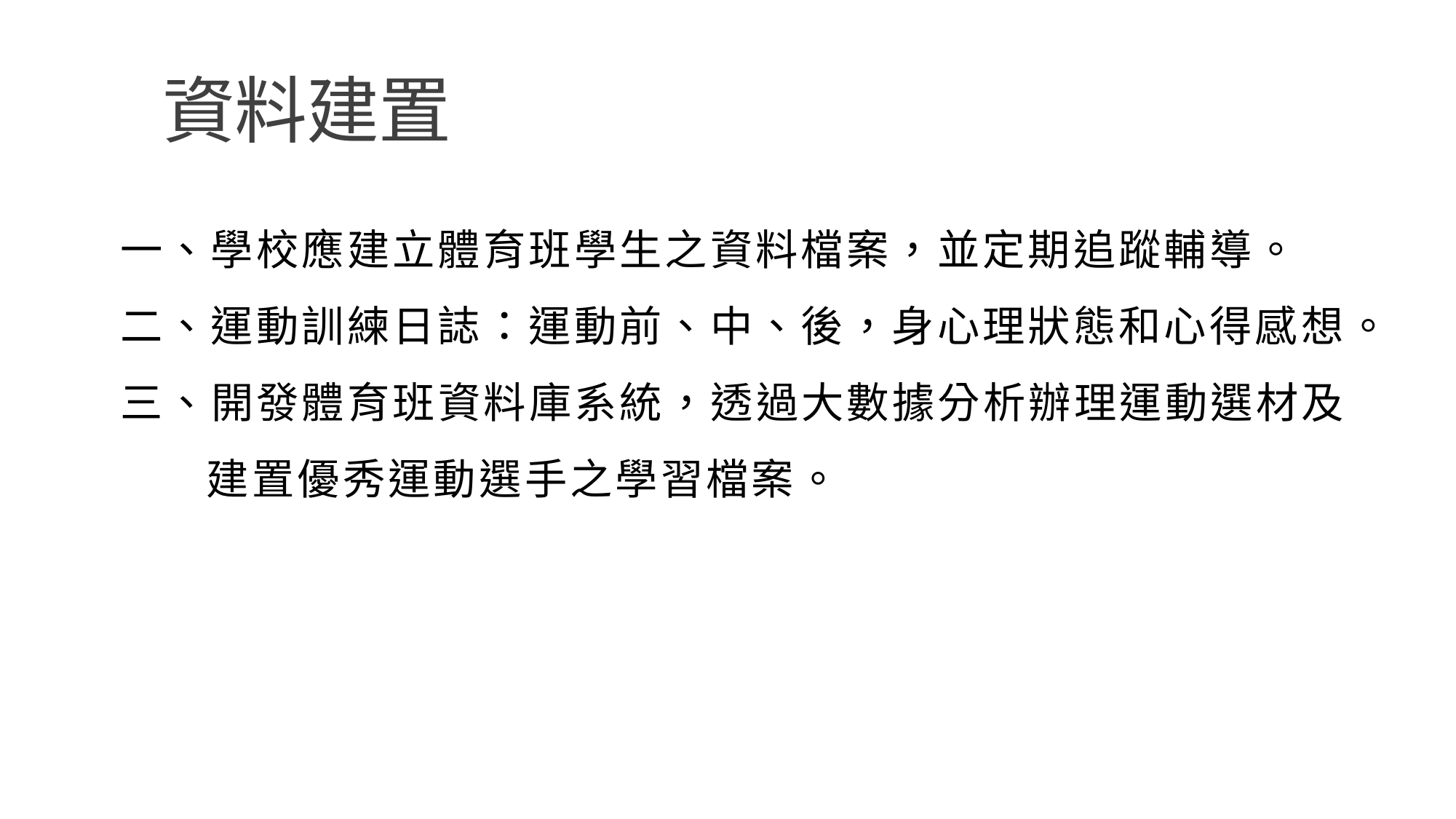

# 資料建置
一、學校應建立體育班學生之資料檔案，並定期追蹤輔導。
二、運動訓練日誌：運動前、中、後，身心理狀態和心得感想。
三、開發體育班資料庫系統，透過大數據分析辦理運動選材及
建置優秀運動選手之學習檔案。
8